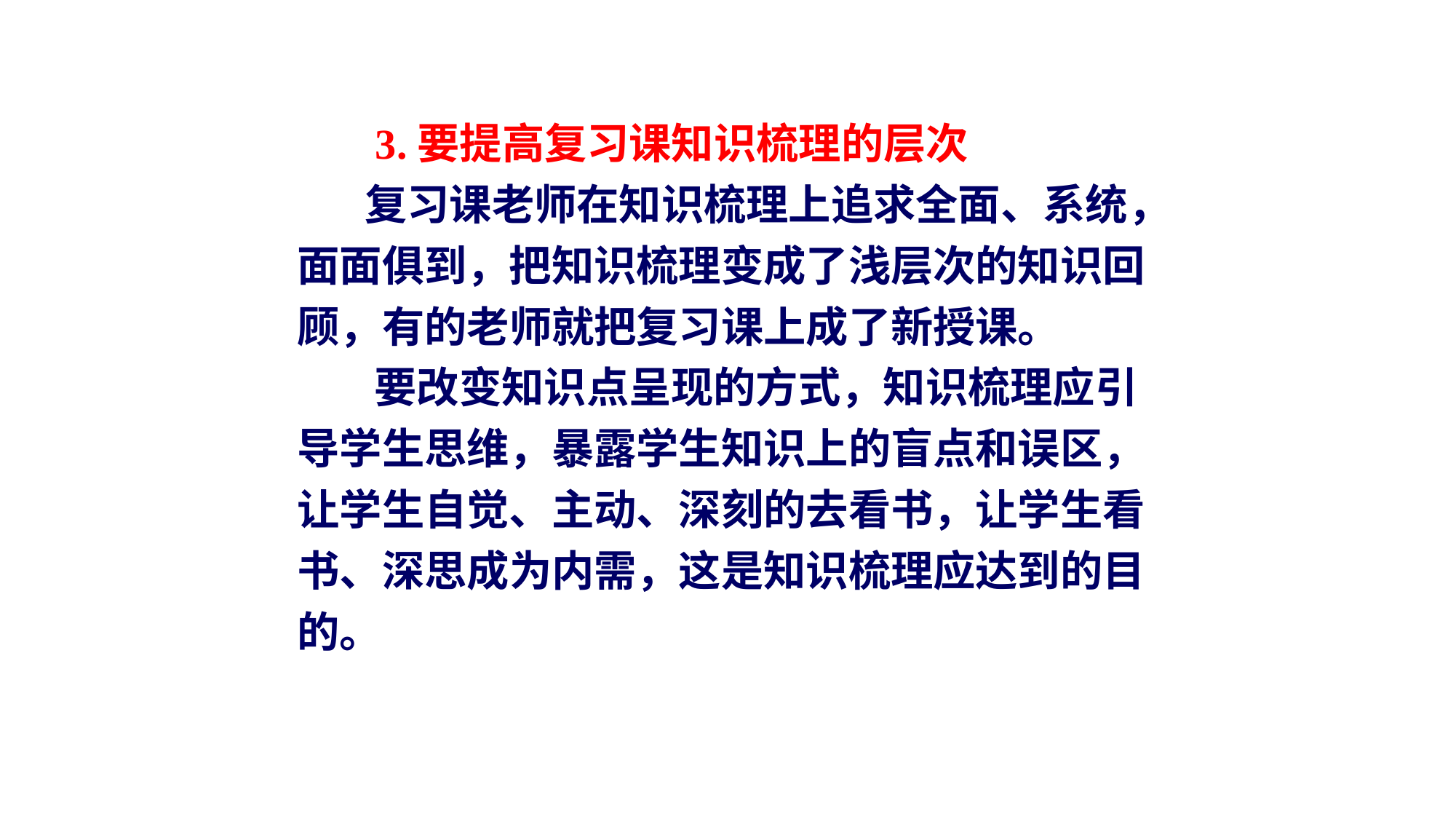

3.要提高复习课知识梳理的层次
           复习课老师在知识梳理上追求全面、系统，
    面面俱到，把知识梳理变成了浅层次的知识回
    顾，有的老师就把复习课上成了新授课。
            要改变知识点呈现的方式，知识梳理应引
    导学生思维，暴露学生知识上的盲点和误区，
    让学生自觉、主动、深刻的去看书，让学生看
    书、深思成为内需，这是知识梳理应达到的目
    的。